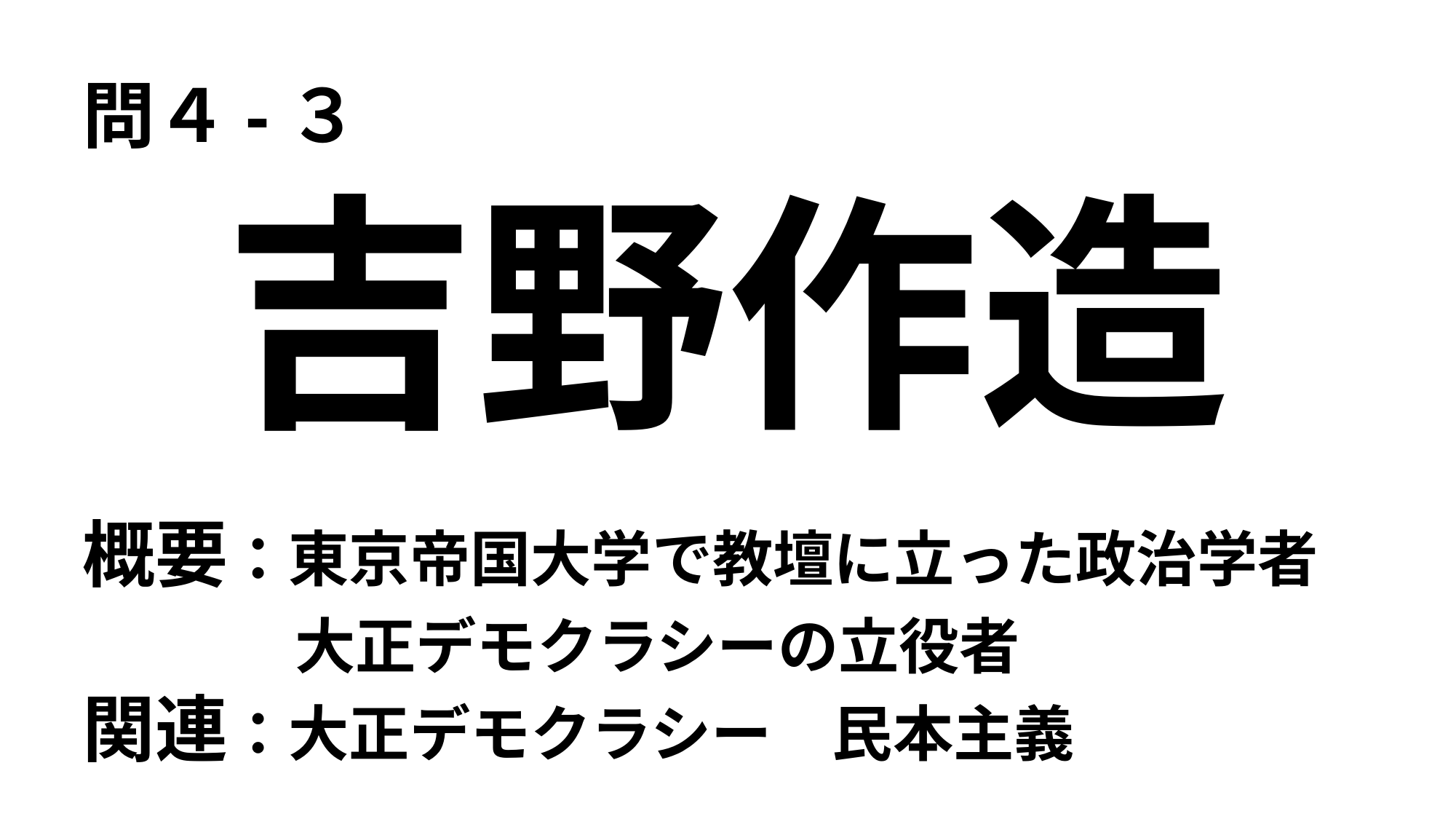

問４-３
吉野作造
概要：東京帝国大学で教壇に立った政治学者
　　　大正デモクラシーの立役者
関連：大正デモクラシー　民本主義